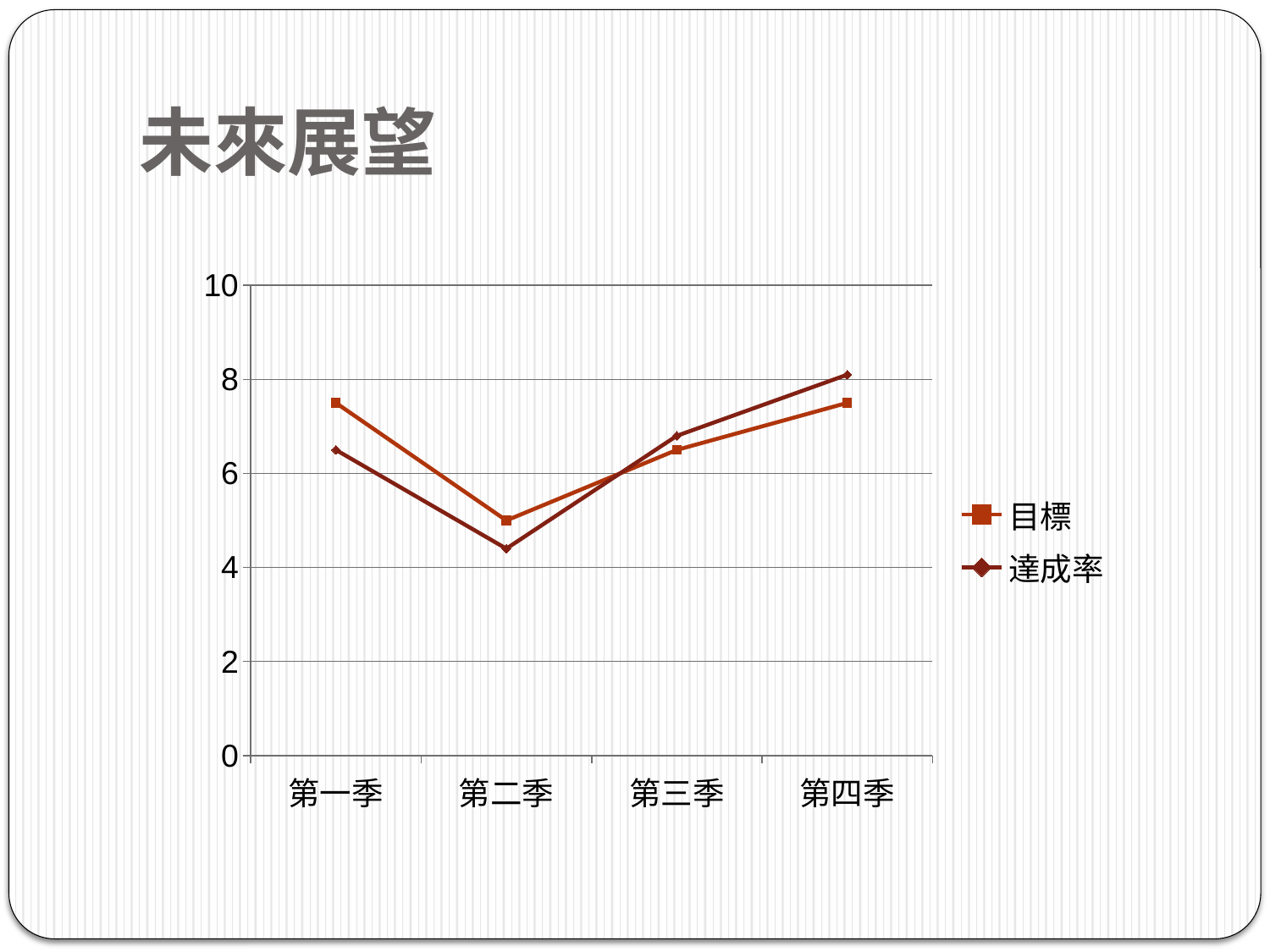

# 未來展望

### Chart

| Category | 目標 | 達成率 |
|---|---|---|
| 第一季 | 7.5 | 6.5 |
| 第二季 | 5.0 | 4.4 |
| 第三季 | 6.5 | 6.8 |
| 第四季 | 7.5 | 8.1 |